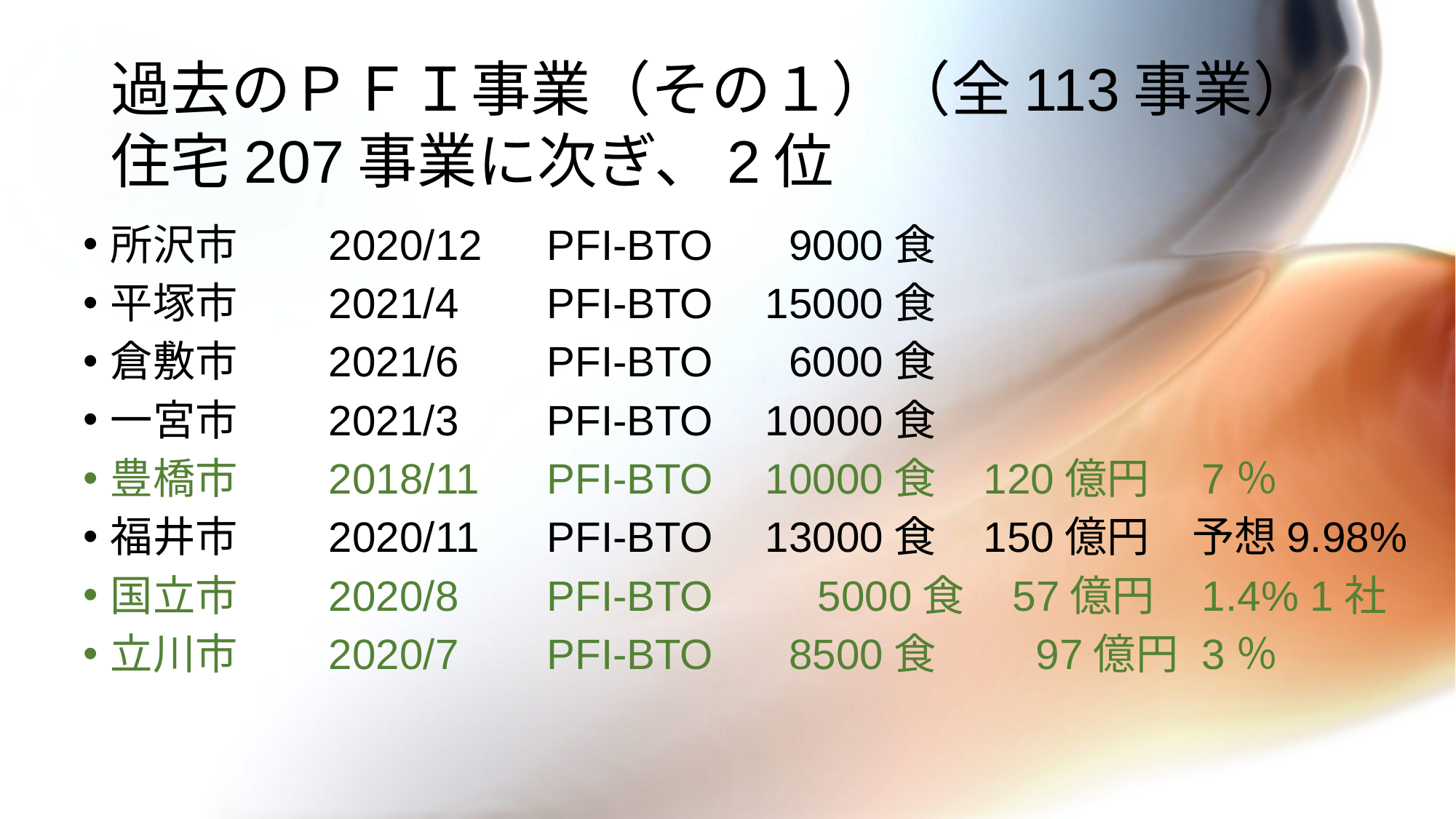

# 過去のＰＦＩ事業（その１）（全113事業） 住宅207事業に次ぎ、2位
所沢市	2020/12	PFI-BTO	  9000食
平塚市	2021/4	PFI-BTO  	15000食
倉敷市	2021/6	PFI-BTO	  6000食
一宮市	2021/3	PFI-BTO	10000食
豊橋市	2018/11	PFI-BTO	10000食	120億円	7％
福井市	2020/11	PFI-BTO	13000食	150億円　予想9.98%
国立市	2020/8	PFI-BTO	　5000食	  57億円	1.4% 1社
立川市	2020/7	PFI-BTO	  8500食	　97億円	3％